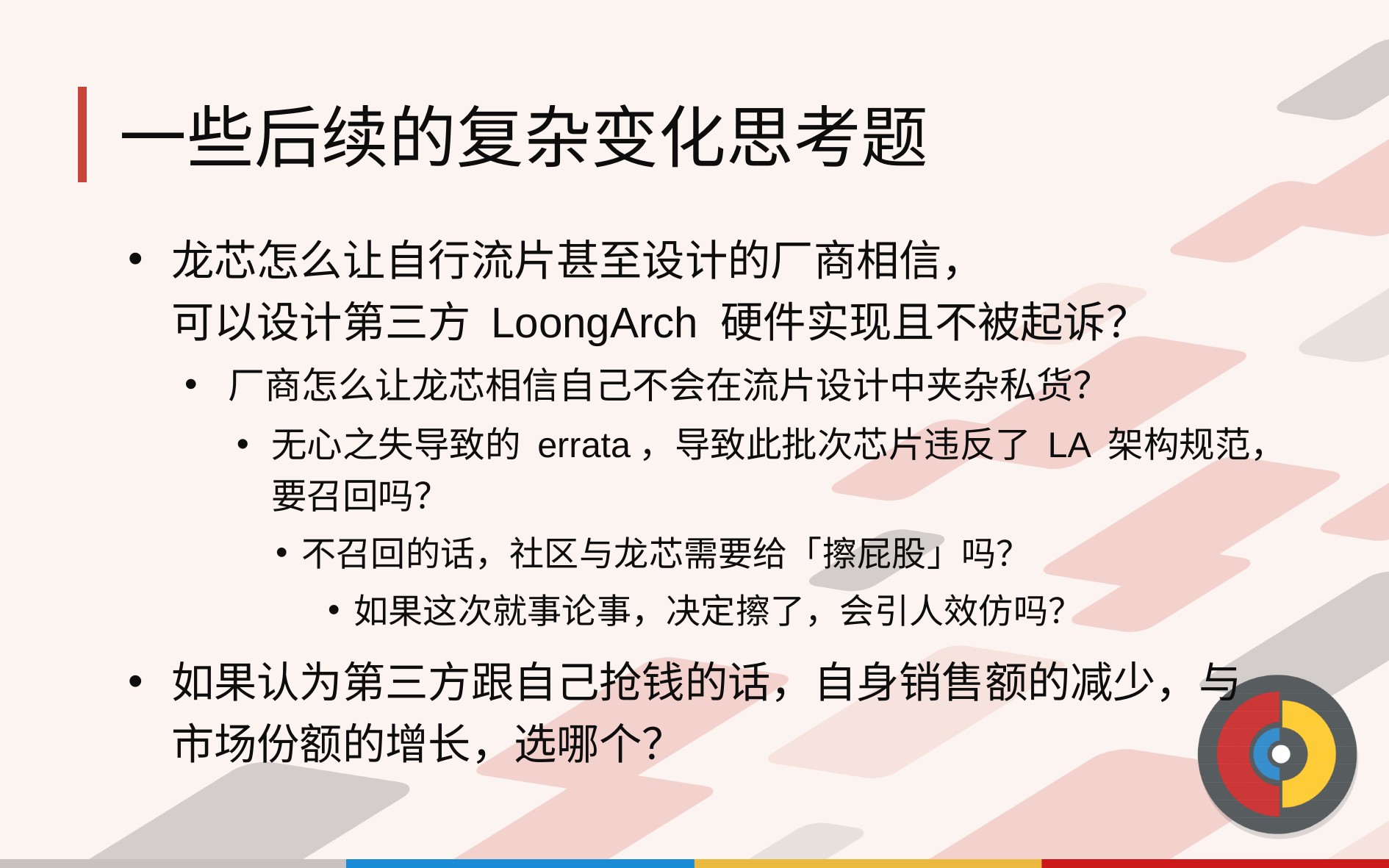

# 一些后续的复杂变化思考题
龙芯怎么让自行流片甚至设计的厂商相信，
可以设计第三方 LoongArch 硬件实现且不被起诉？
厂商怎么让龙芯相信自己不会在流片设计中夹杂私货？
无心之失导致的 errata，导致此批次芯片违反了 LA 架构规范，要召回吗？
不召回的话，社区与龙芯需要给「擦屁股」吗？
如果这次就事论事，决定擦了，会引人效仿吗？
如果认为第三方跟自己抢钱的话，自身销售额的减少，与市场份额的增长，选哪个？